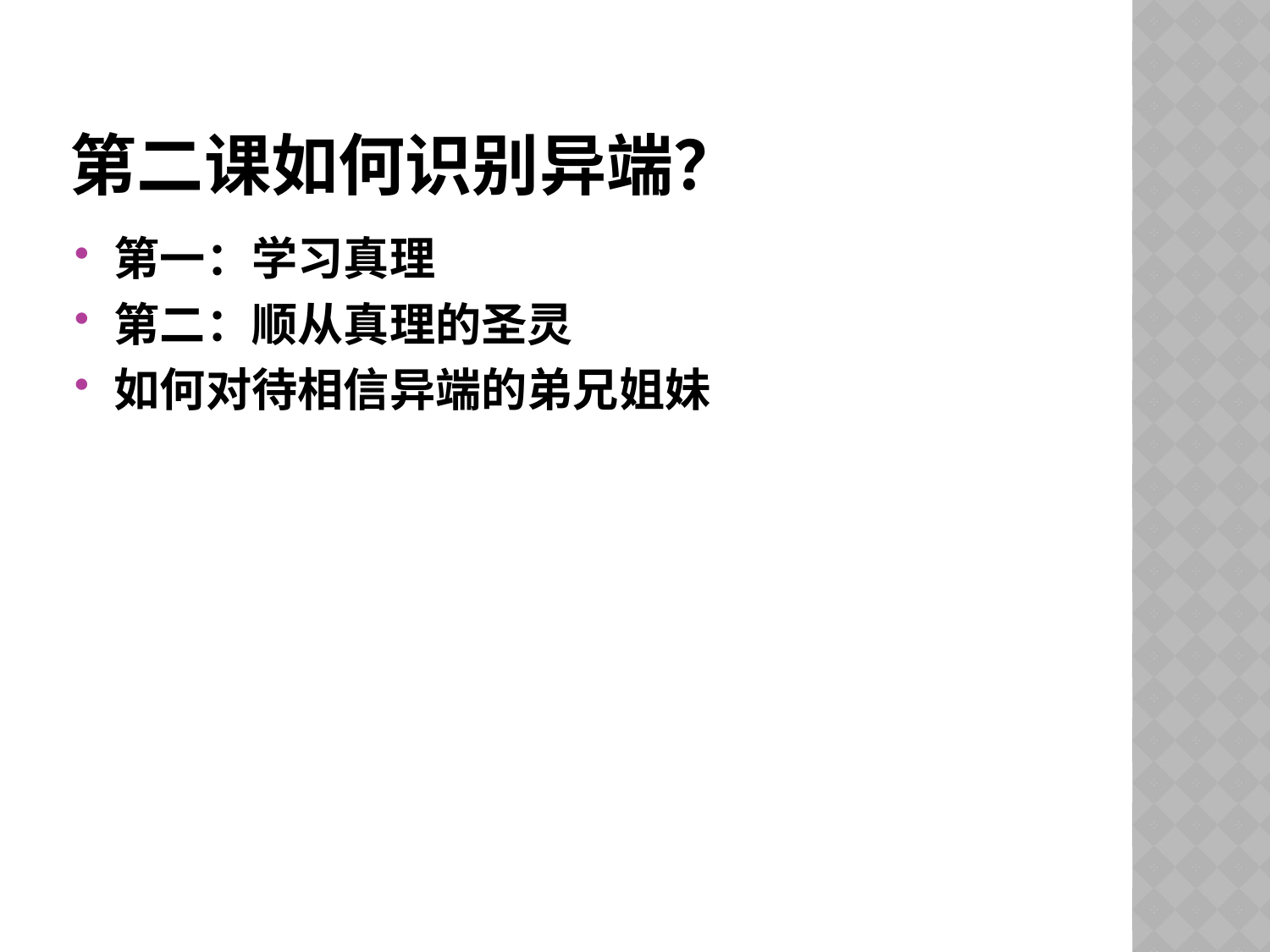

# 第二课如何识别异端？
第一：学习真理
第二：顺从真理的圣灵
如何对待相信异端的弟兄姐妹